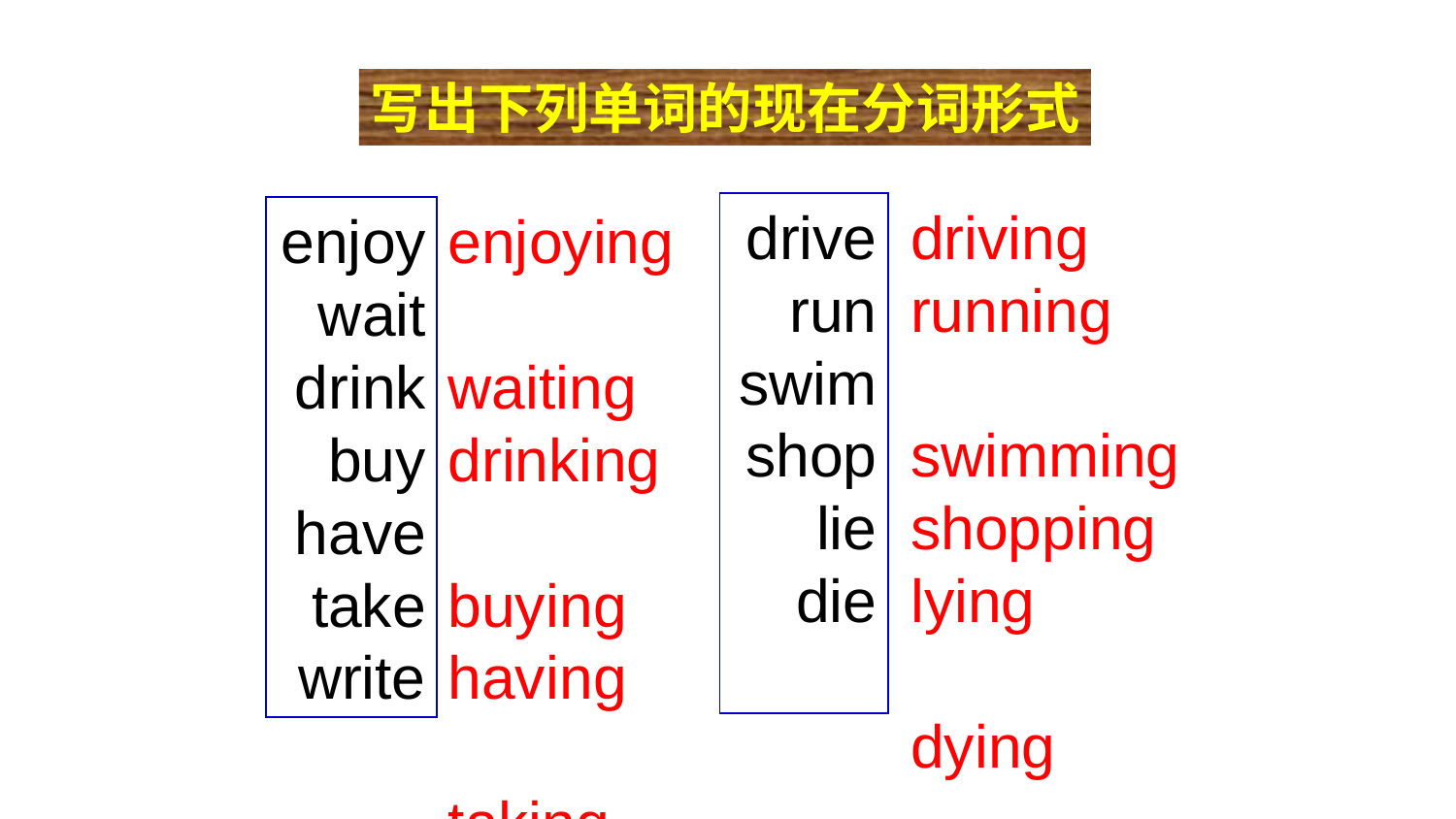

写出下列单词的现在分词形式
drive
run
swim
shop
lie
die

driving
running
swimming
shopping
lying
dying

enjoy
wait
drink
buy
have
take
write
enjoying
waiting
drinking
buying
having
taking
writing